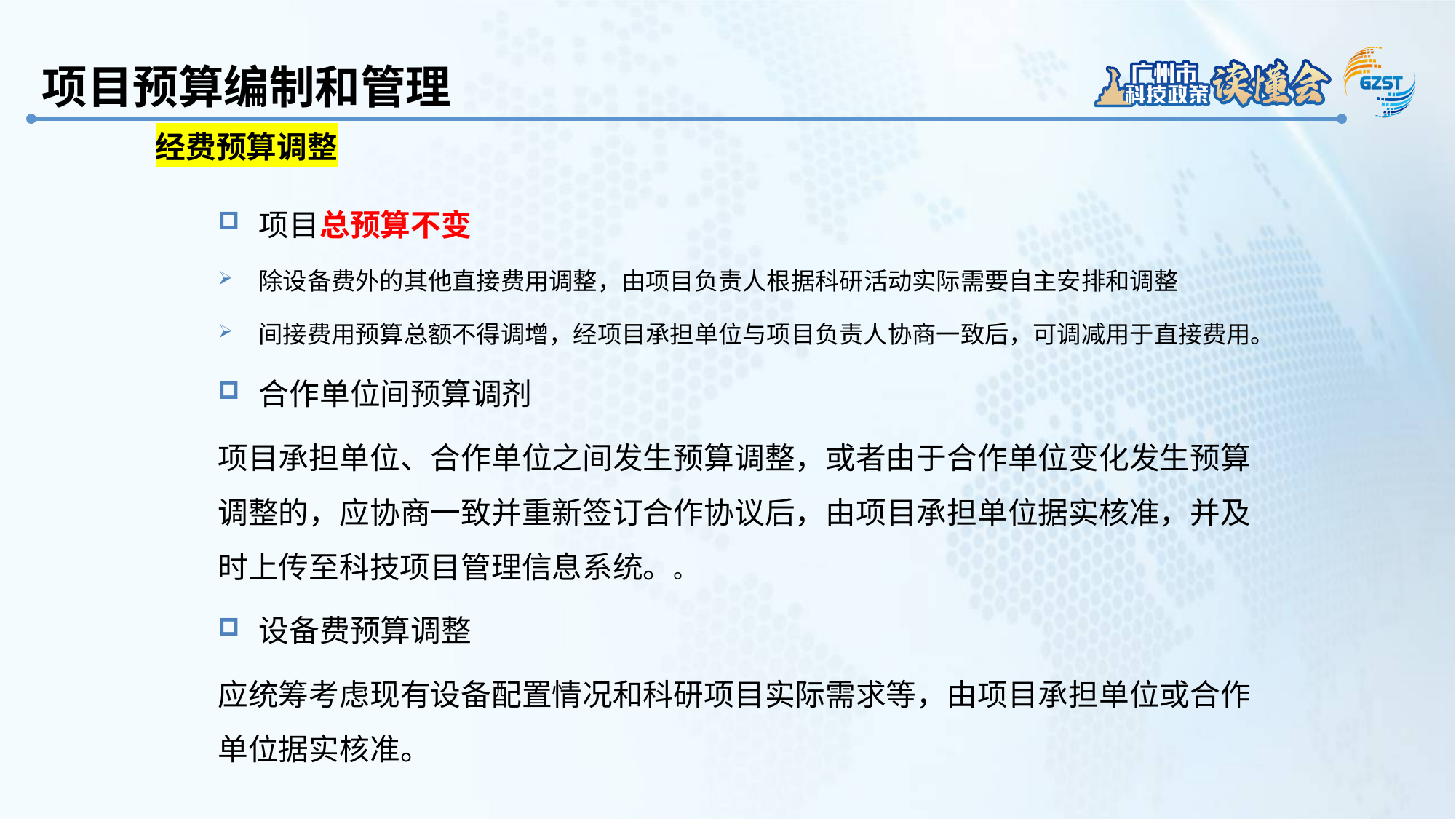

项目预算编制和管理
经费预算调整
项目总预算不变
除设备费外的其他直接费用调整，由项目负责人根据科研活动实际需要自主安排和调整
间接费用预算总额不得调增，经项目承担单位与项目负责人协商一致后，可调减用于直接费用。
合作单位间预算调剂
项目承担单位、合作单位之间发生预算调整，或者由于合作单位变化发生预算调整的，应协商一致并重新签订合作协议后，由项目承担单位据实核准，并及时上传至科技项目管理信息系统。。
设备费预算调整
应统筹考虑现有设备配置情况和科研项目实际需求等，由项目承担单位或合作单位据实核准。